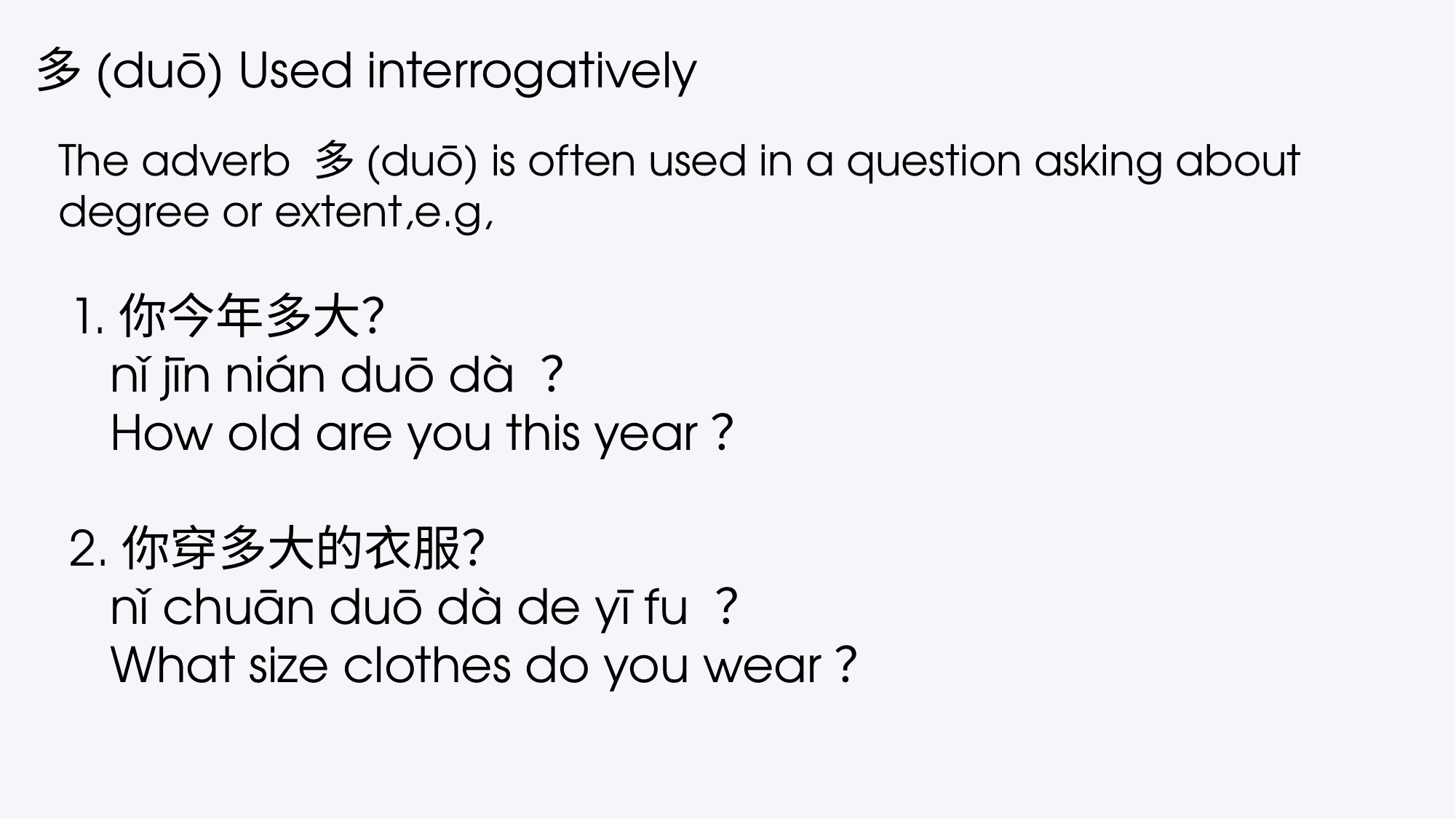

多(duō) Used interrogatively
The adverb 多(duō) is often used in a question asking about degree or extent,e.g,
1.你今年多大？
   nǐ jīn nián duō dà ？
   How old are you this year？

2.你穿多大的衣服？
   nǐ chuān duō dà de yī fu ？
   What size clothes do you wear？